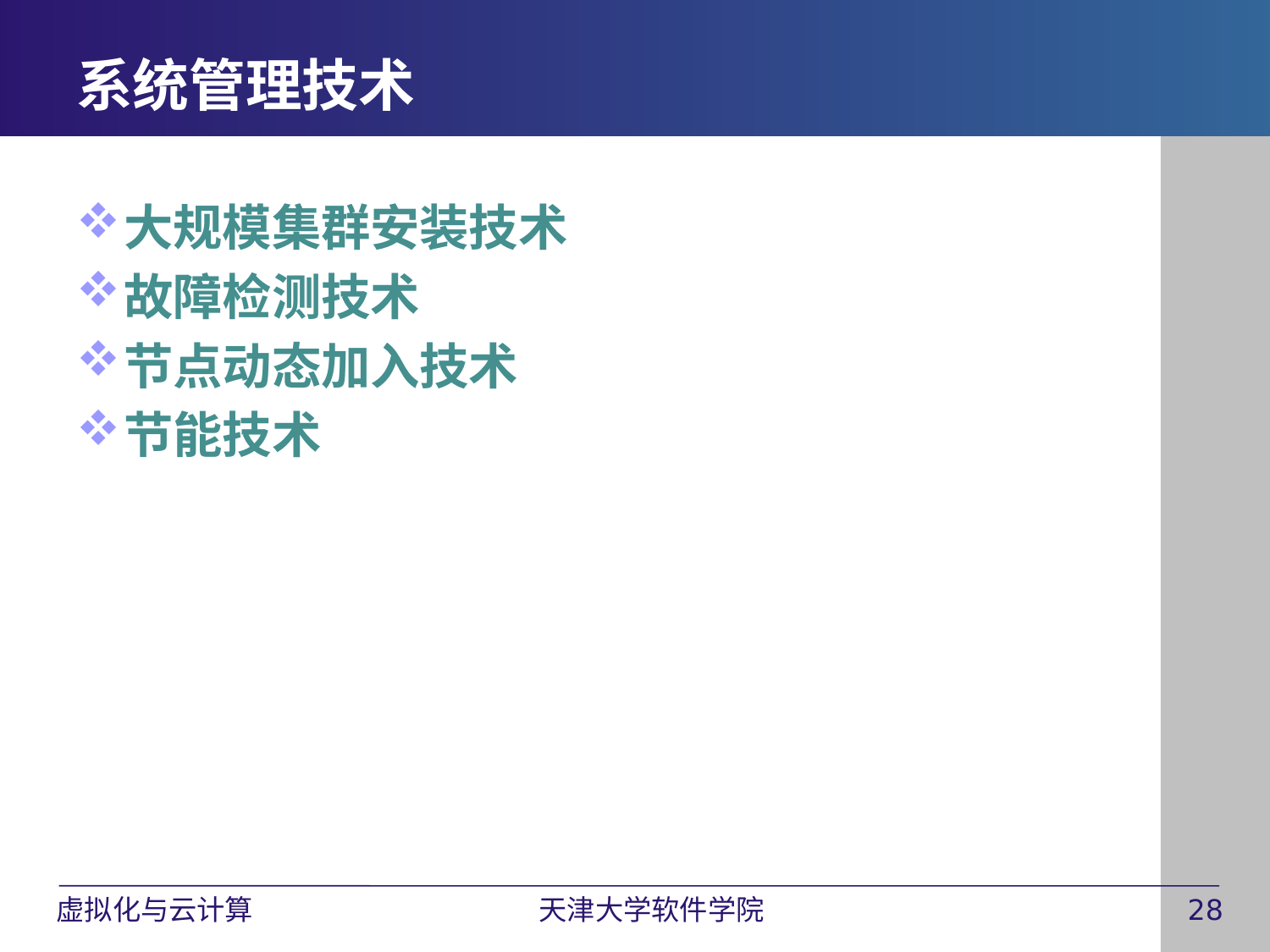

# 系统管理技术
大规模集群安装技术
故障检测技术
节点动态加入技术
节能技术